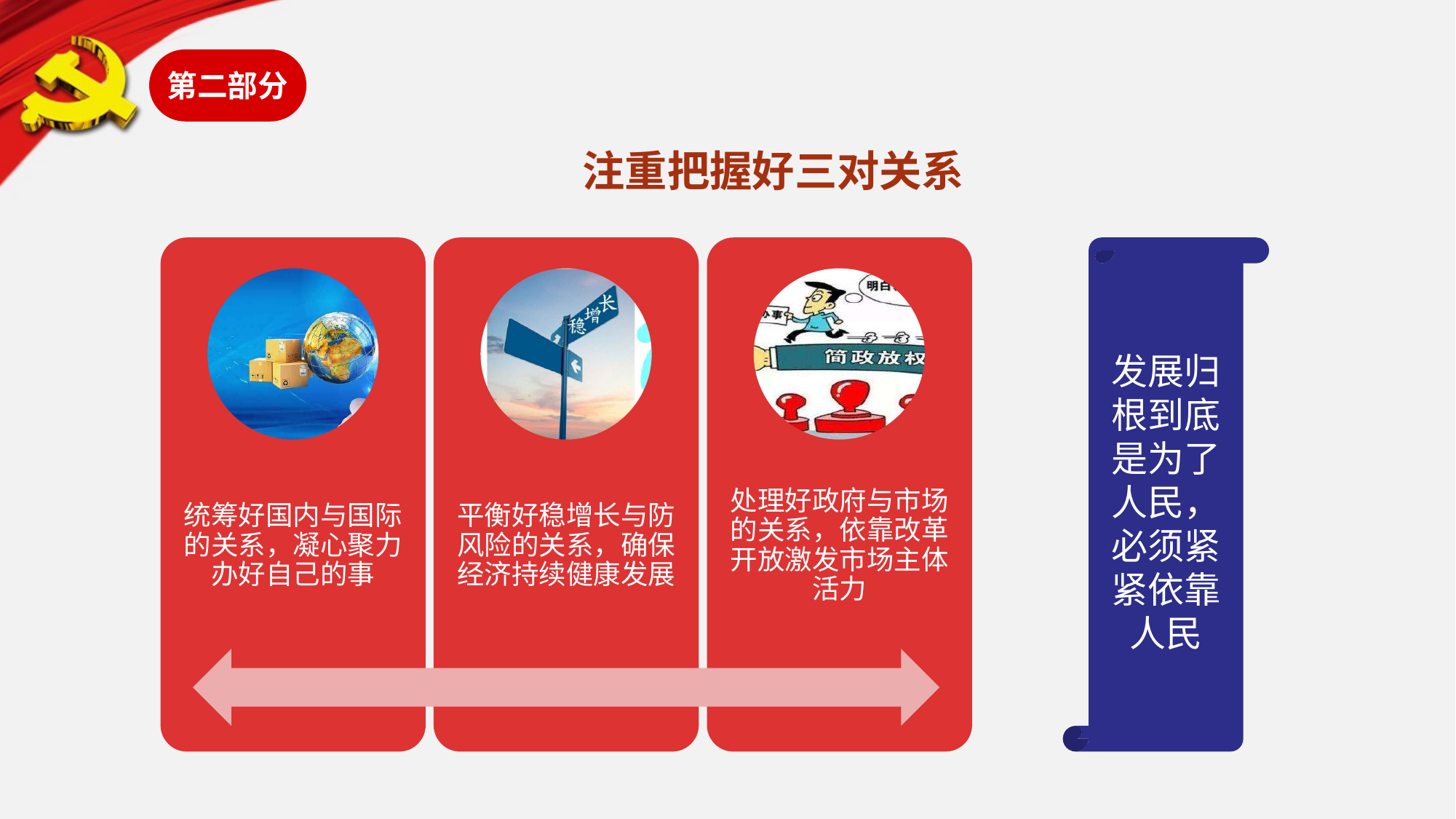

第二部分
注重把握好三对关系
统筹好国内与国际的关系，凝心聚力办好自己的事
平衡好稳增长与防风险的关系，确保经济持续健康发展
处理好政府与市场的关系，依靠改革开放激发市场主体活力
发展归根到底是为了人民，必须紧紧依靠人民